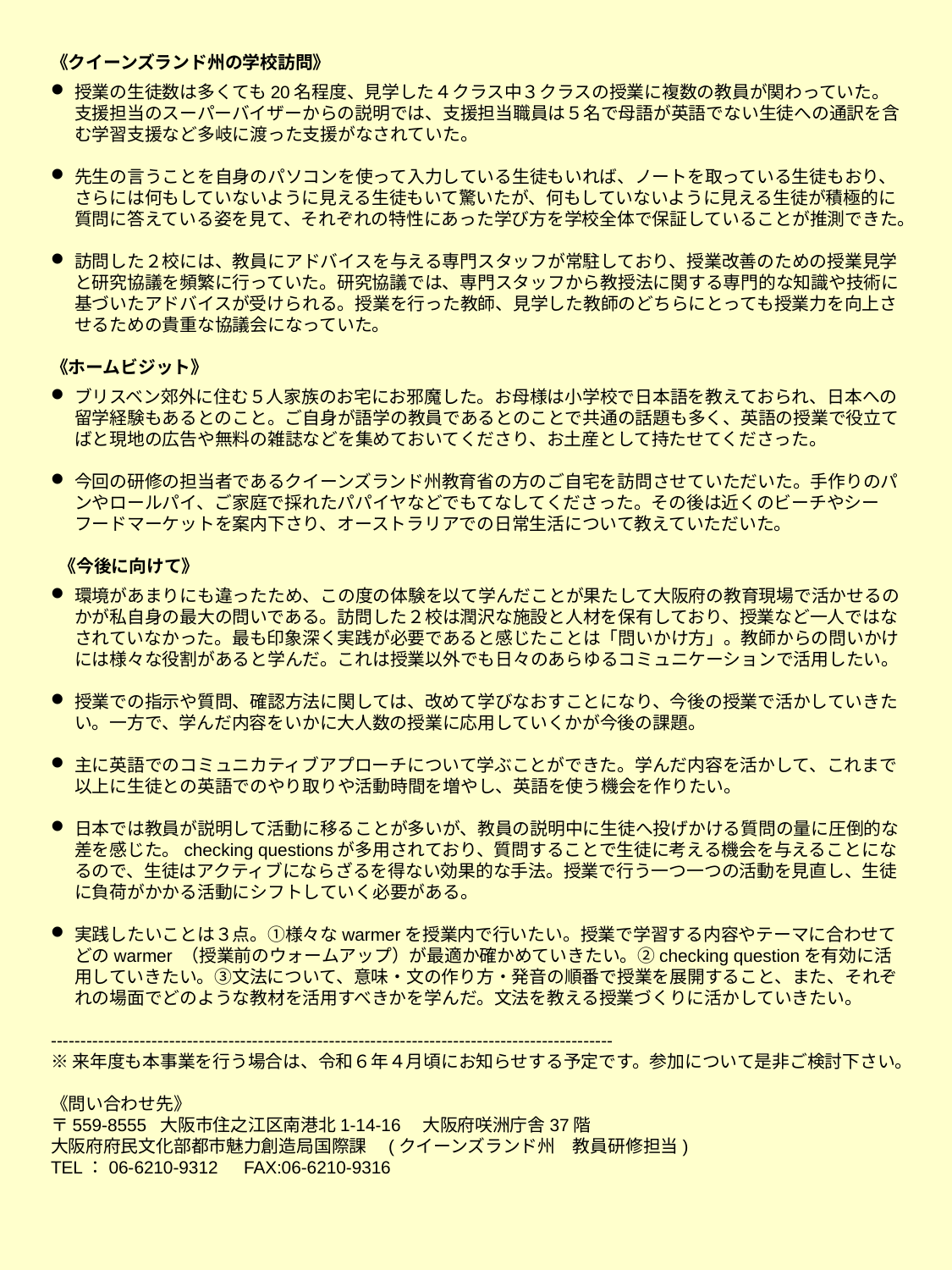

《クイーンズランド州の学校訪問》
授業の生徒数は多くても20名程度、見学した４クラス中３クラスの授業に複数の教員が関わっていた。支援担当のスーパーバイザーからの説明では、支援担当職員は５名で母語が英語でない生徒への通訳を含む学習支援など多岐に渡った支援がなされていた。

先生の言うことを自身のパソコンを使って入力している生徒もいれば、ノートを取っている生徒もおり、さらには何もしていないように見える生徒もいて驚いたが、何もしていないように見える生徒が積極的に質問に答えている姿を見て、それぞれの特性にあった学び方を学校全体で保証していることが推測できた。

訪問した２校には、教員にアドバイスを与える専門スタッフが常駐しており、授業改善のための授業見学と研究協議を頻繁に行っていた。研究協議では、専門スタッフから教授法に関する専門的な知識や技術に基づいたアドバイスが受けられる。授業を行った教師、見学した教師のどちらにとっても授業力を向上させるための貴重な協議会になっていた。
《ホームビジット》
ブリスベン郊外に住む５人家族のお宅にお邪魔した。お母様は小学校で日本語を教えておられ、日本への留学経験もあるとのこと。ご自身が語学の教員であるとのことで共通の話題も多く、英語の授業で役立てばと現地の広告や無料の雑誌などを集めておいてくださり、お土産として持たせてくださった。

今回の研修の担当者であるクイーンズランド州教育省の方のご自宅を訪問させていただいた。手作りのパンやロールパイ、ご家庭で採れたパパイヤなどでもてなしてくださった。その後は近くのビーチやシーフードマーケットを案内下さり、オーストラリアでの日常生活について教えていただいた。

 《今後に向けて》
環境があまりにも違ったため、この度の体験を以て学んだことが果たして大阪府の教育現場で活かせるのかが私自身の最大の問いである。訪問した２校は潤沢な施設と人材を保有しており、授業など一人ではなされていなかった。最も印象深く実践が必要であると感じたことは「問いかけ方」。教師からの問いかけには様々な役割があると学んだ。これは授業以外でも日々のあらゆるコミュニケーションで活用したい。

授業での指示や質問、確認方法に関しては、改めて学びなおすことになり、今後の授業で活かしていきたい。一方で、学んだ内容をいかに大人数の授業に応用していくかが今後の課題。

主に英語でのコミュニカティブアプローチについて学ぶことができた。学んだ内容を活かして、これまで以上に生徒との英語でのやり取りや活動時間を増やし、英語を使う機会を作りたい。

日本では教員が説明して活動に移ることが多いが、教員の説明中に生徒へ投げかける質問の量に圧倒的な差を感じた。checking questionsが多用されており、質問することで生徒に考える機会を与えることになるので、生徒はアクティブにならざるを得ない効果的な手法。授業で行う一つ一つの活動を見直し、生徒に負荷がかかる活動にシフトしていく必要がある。

実践したいことは３点。①様々なwarmerを授業内で行いたい。授業で学習する内容やテーマに合わせてどのwarmer （授業前のウォームアップ）が最適か確かめていきたい。②checking questionを有効に活用していきたい。③文法について、意味・文の作り方・発音の順番で授業を展開すること、また、それぞれの場面でどのような教材を活用すべきかを学んだ。文法を教える授業づくりに活かしていきたい。

-----------------------------------------------------------------------------------------------
※来年度も本事業を行う場合は、令和６年４月頃にお知らせする予定です。参加について是非ご検討下さい。

《問い合わせ先》
〒559-8555  大阪市住之江区南港北1-14-16　大阪府咲洲庁舎37階
大阪府府民文化部都市魅力創造局国際課　(クイーンズランド州　教員研修担当)
TEL：06-6210-9312　FAX:06-6210-9316